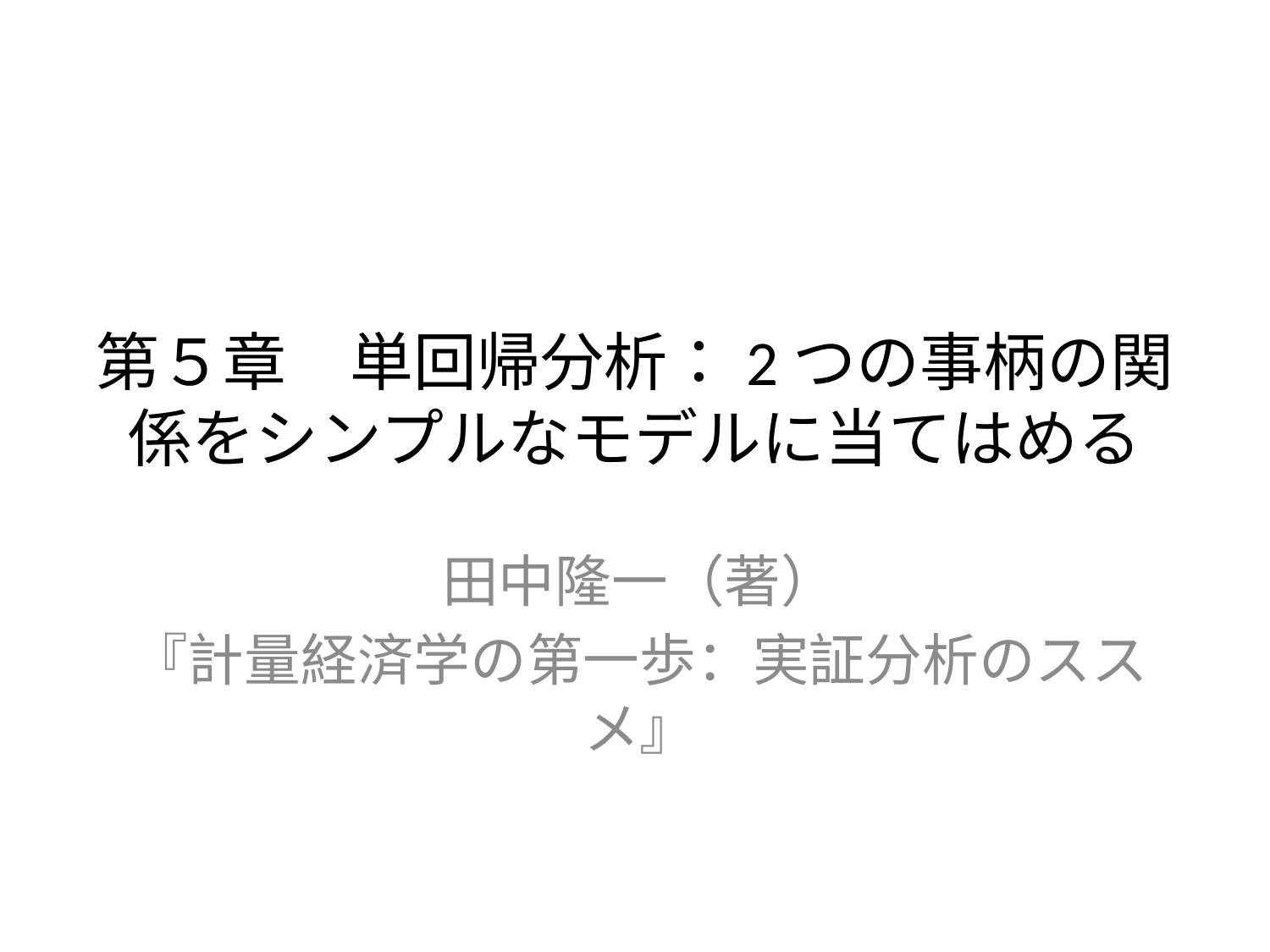

# 第５章　単回帰分析：2つの事柄の関係をシンプルなモデルに当てはめる
田中隆一（著）
『計量経済学の第一歩：実証分析のススメ』